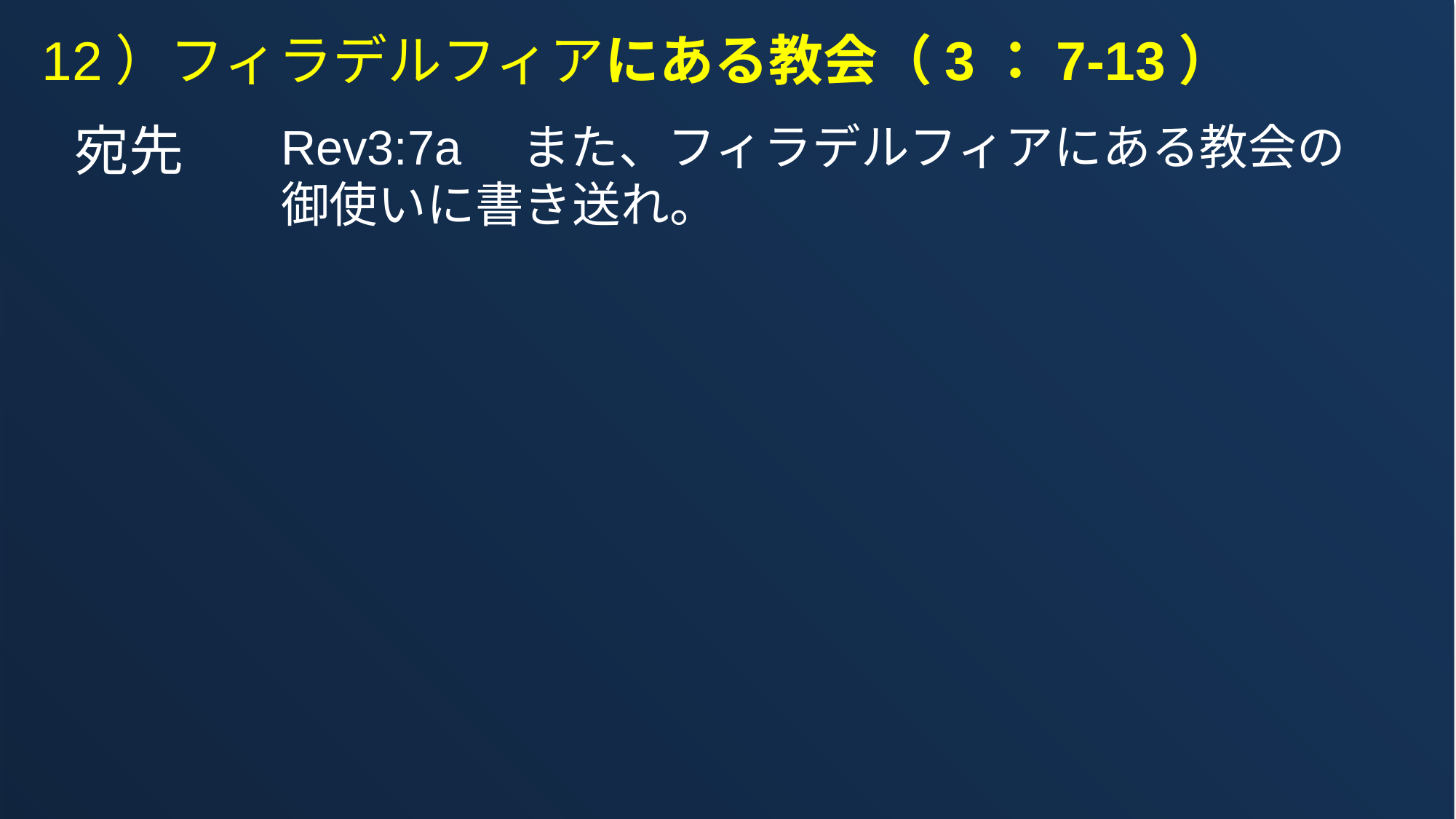

12）フィラデルフィアにある教会（3：7-13）
宛先
Rev3:7a　また、フィラデルフィアにある教会の御使いに書き送れ。